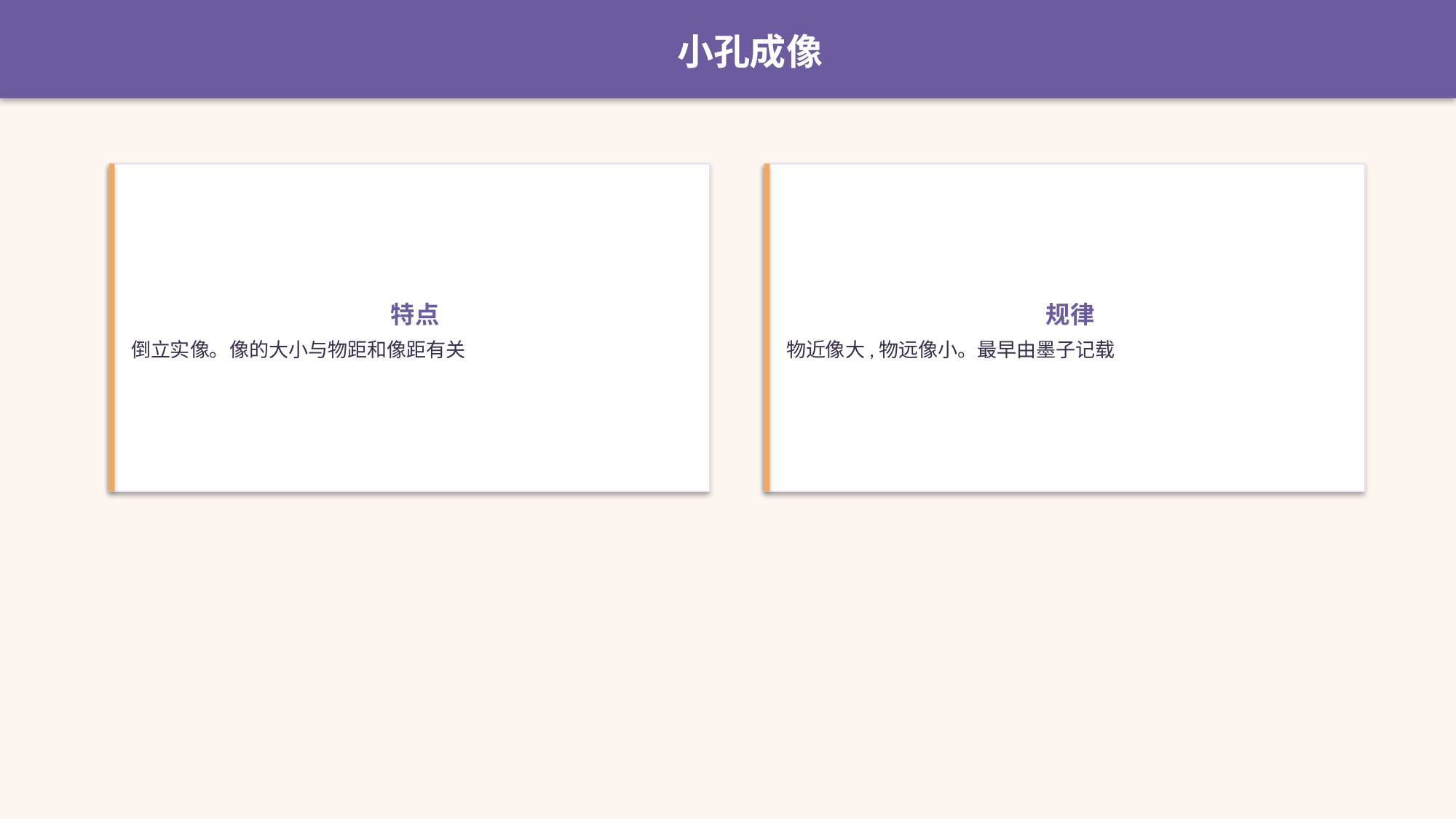

小孔成像
特点
倒立实像。像的大小与物距和像距有关

规律
物近像大,物远像小。最早由墨子记载